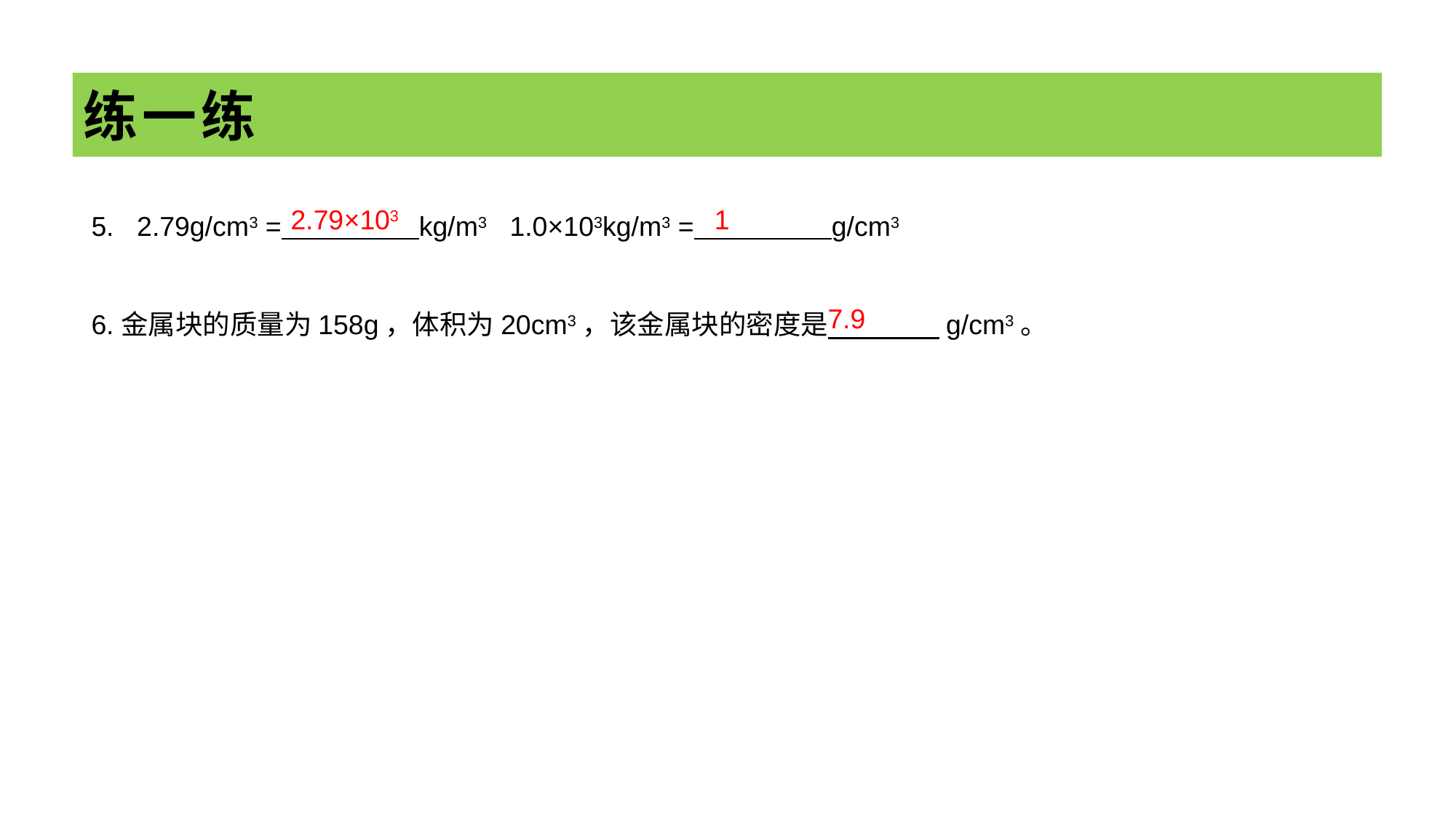

# 练一练
5.   2.79g/cm3 =                  kg/m3   1.0×103kg/m3 =                  g/cm3

6.金属块的质量为158g，体积为20cm3，该金属块的密度是                  g/cm3。
2.79×103
1
7.9